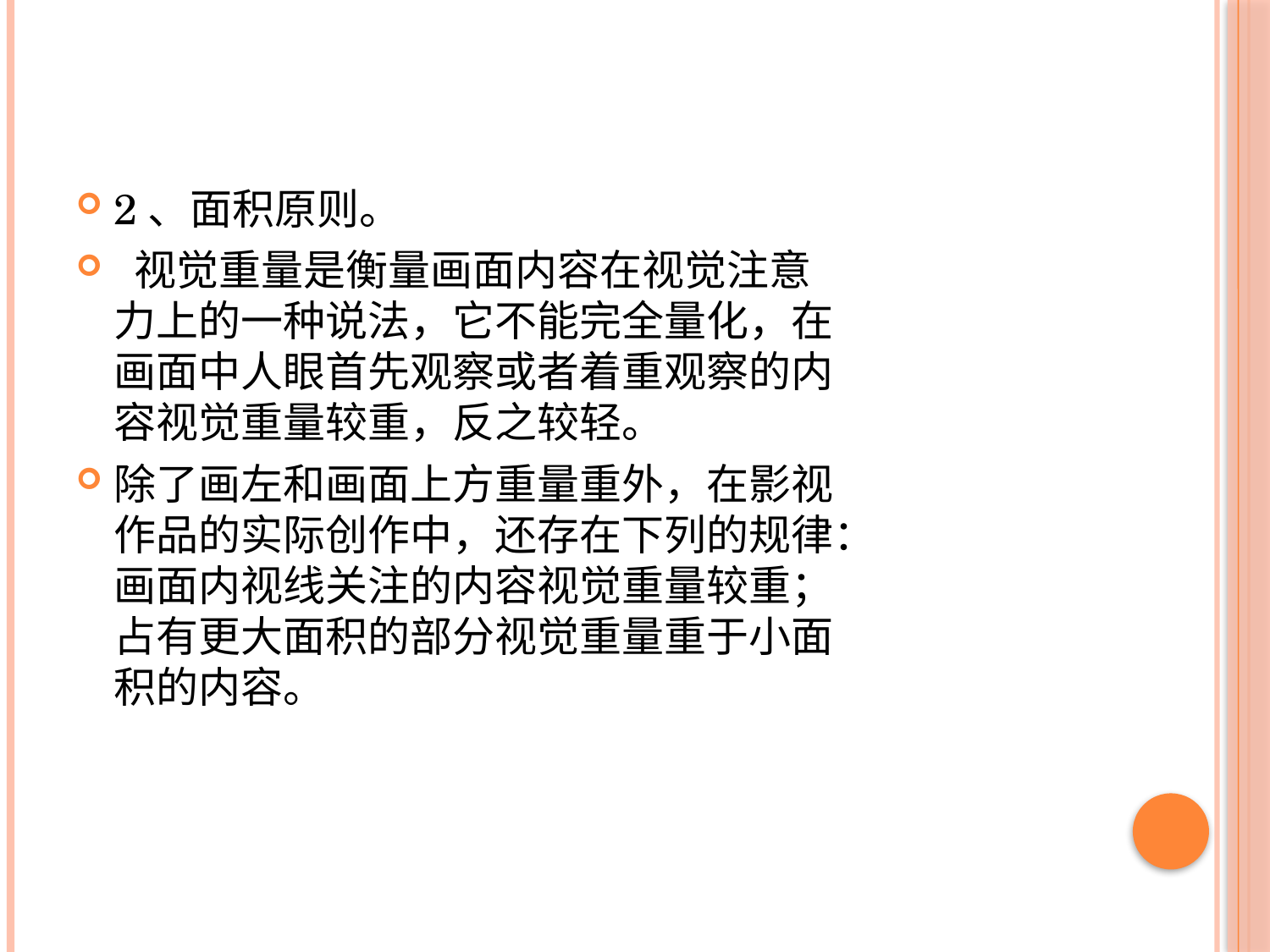

#
2、面积原则。
 视觉重量是衡量画面内容在视觉注意力上的一种说法，它不能完全量化，在画面中人眼首先观察或者着重观察的内容视觉重量较重，反之较轻。
除了画左和画面上方重量重外，在影视作品的实际创作中，还存在下列的规律：画面内视线关注的内容视觉重量较重；占有更大面积的部分视觉重量重于小面积的内容。